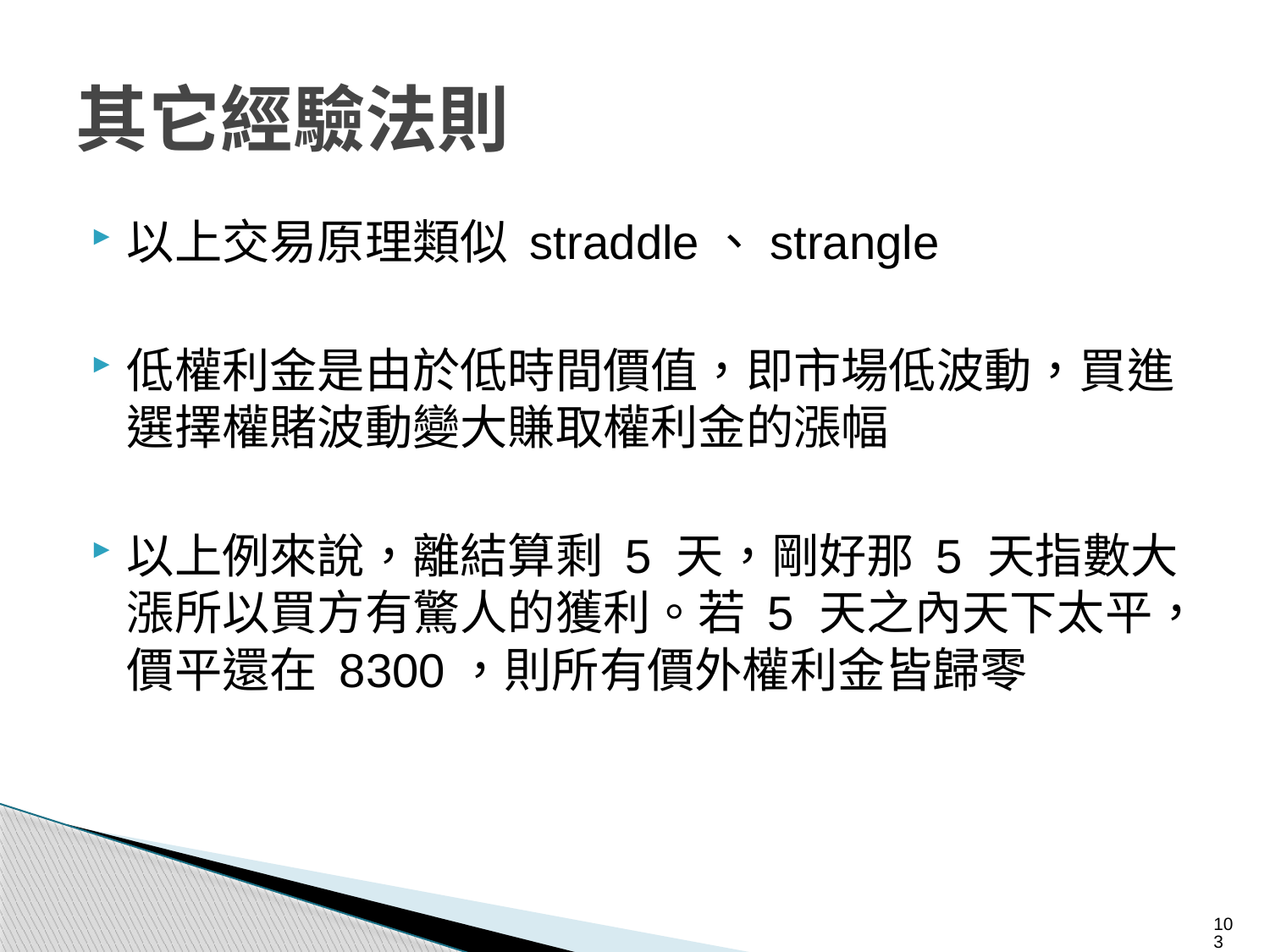

# 其它經驗法則
以上交易原理類似 straddle、strangle

低權利金是由於低時間價值，即市場低波動，買進選擇權賭波動變大賺取權利金的漲幅

以上例來說，離結算剩 5 天，剛好那 5 天指數大漲所以買方有驚人的獲利。若 5 天之內天下太平，價平還在 8300，則所有價外權利金皆歸零
103